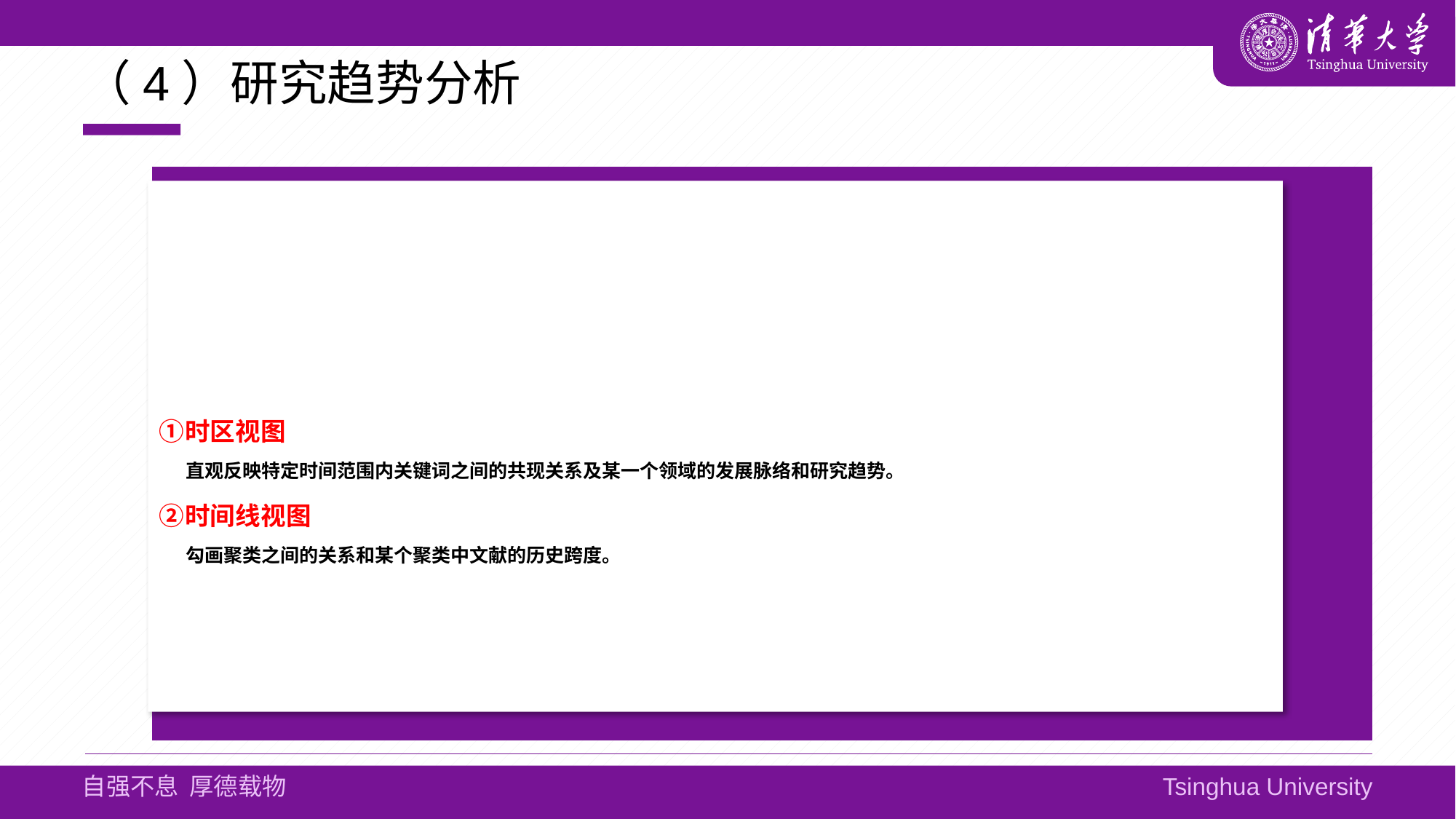

# （4）研究趋势分析

①时区视图
      直观反映特定时间范围内关键词之间的共现关系及某一个领域的发展脉络和研究趋势。
②时间线视图
      勾画聚类之间的关系和某个聚类中文献的历史跨度。